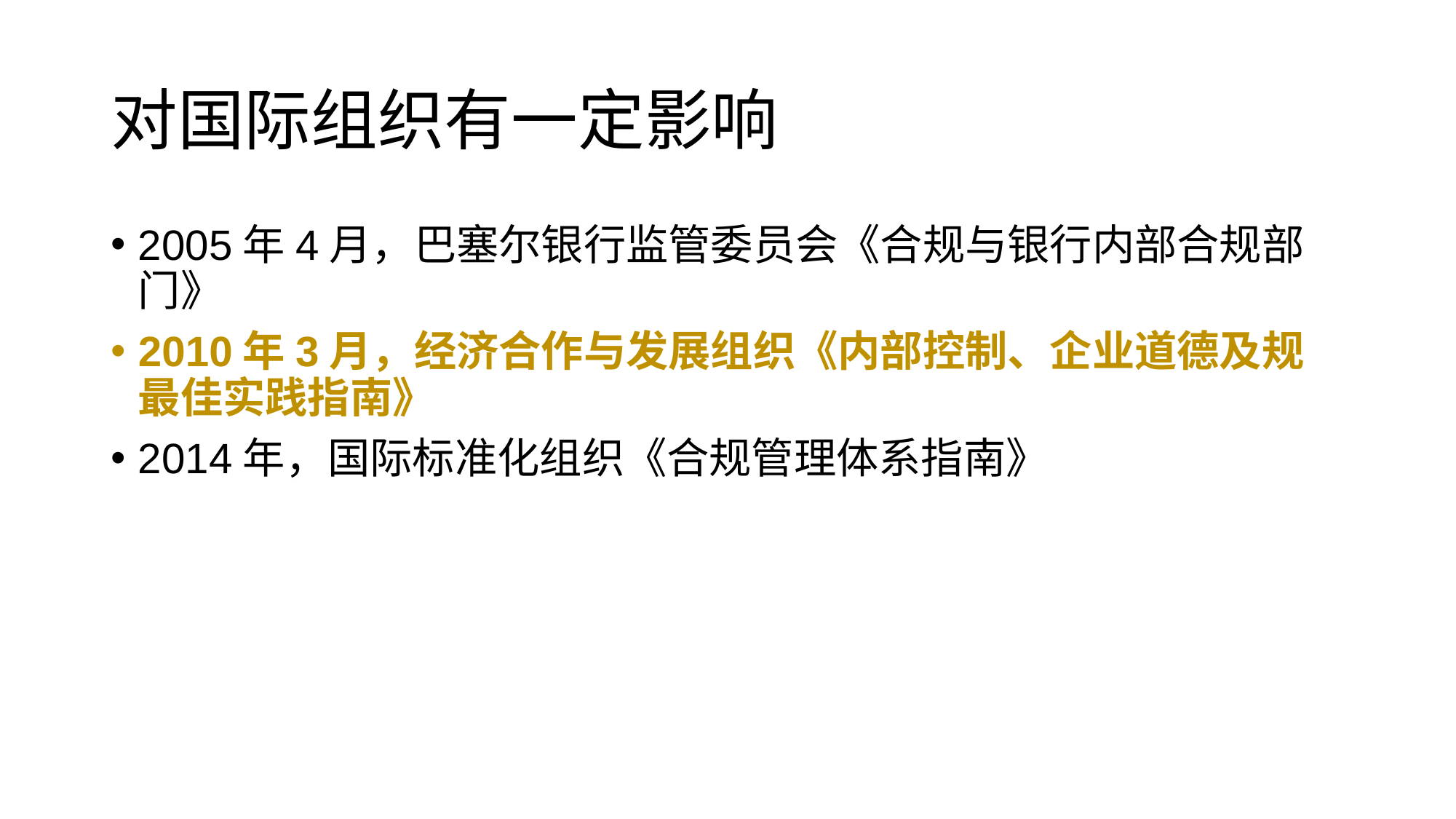

# 对国际组织有一定影响
2005年4月，巴塞尔银行监管委员会《合规与银行内部合规部门》
2010年3月，经济合作与发展组织《内部控制、企业道德及规最佳实践指南》
2014年，国际标准化组织《合规管理体系指南》